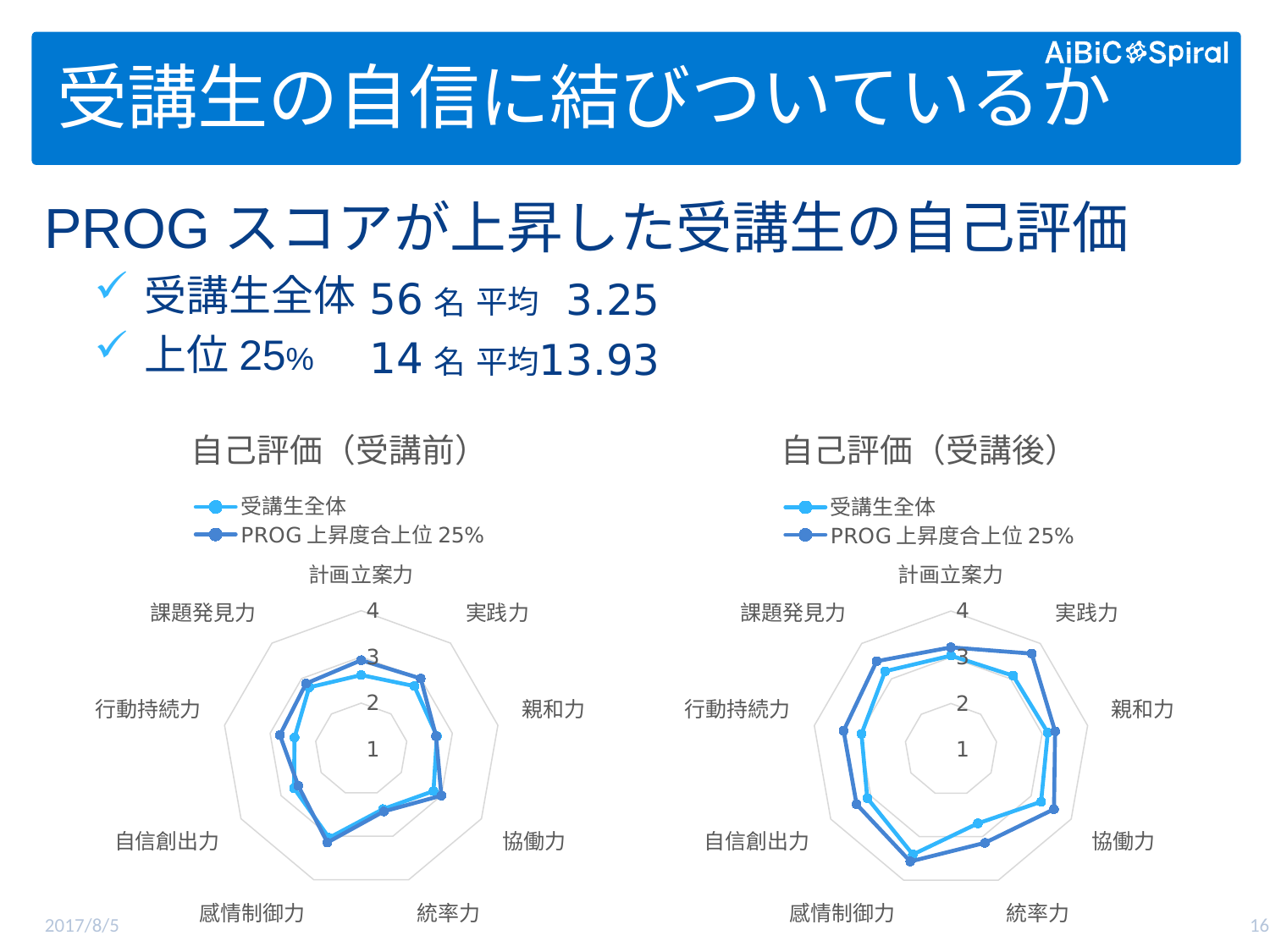

# 受講生の自信に結びついているか
PROGスコアが上昇した受講生の自己評価
受講生全体
上位25%
56名
3.25
平均
14名
13.93
平均

### Chart: 自己評価（受講前）

| Category | 受講生全体 | PROG上昇度合上位25% |
|---|---|---|
| 計画立案力 | 2.607142857142857 | 2.9285714285714284 |
| 実践力 | 2.7857142857142856 | 3.0 |
| 親和力 | 2.6607142857142856 | 2.642857142857143 |
| 協働力 | 2.8035714285714284 | 3.0 |
| 統率力 | 2.375 | 2.4285714285714284 |
| 感情制御力 | 3.0357142857142856 | 3.142857142857143 |
| 自信創出力 | 2.6785714285714284 | 2.5714285714285716 |
| 行動持続力 | 2.4642857142857144 | 2.7857142857142856 |
| 課題発見力 | 2.75 | 2.857142857142857 |

### Chart: 自己評価（受講後）

| Category | 受講生全体 | PROG上昇度合上位25% |
|---|---|---|
| 計画立案力 | 3.035714 | 3.214286 |
| 実践力 | 3.089286 | 3.714286 |
| 親和力 | 3.125 | 3.285714 |
| 協働力 | 3.25 | 3.571429 |
| 統率力 | 2.696429 | 3.142857 |
| 感情制御力 | 3.410714 | 3.571429 |
| 自信創出力 | 3.089286 | 3.357143 |
| 行動持続力 | 2.964286 | 3.357143 |
| 課題発見力 | 3.214286 | 3.5 |